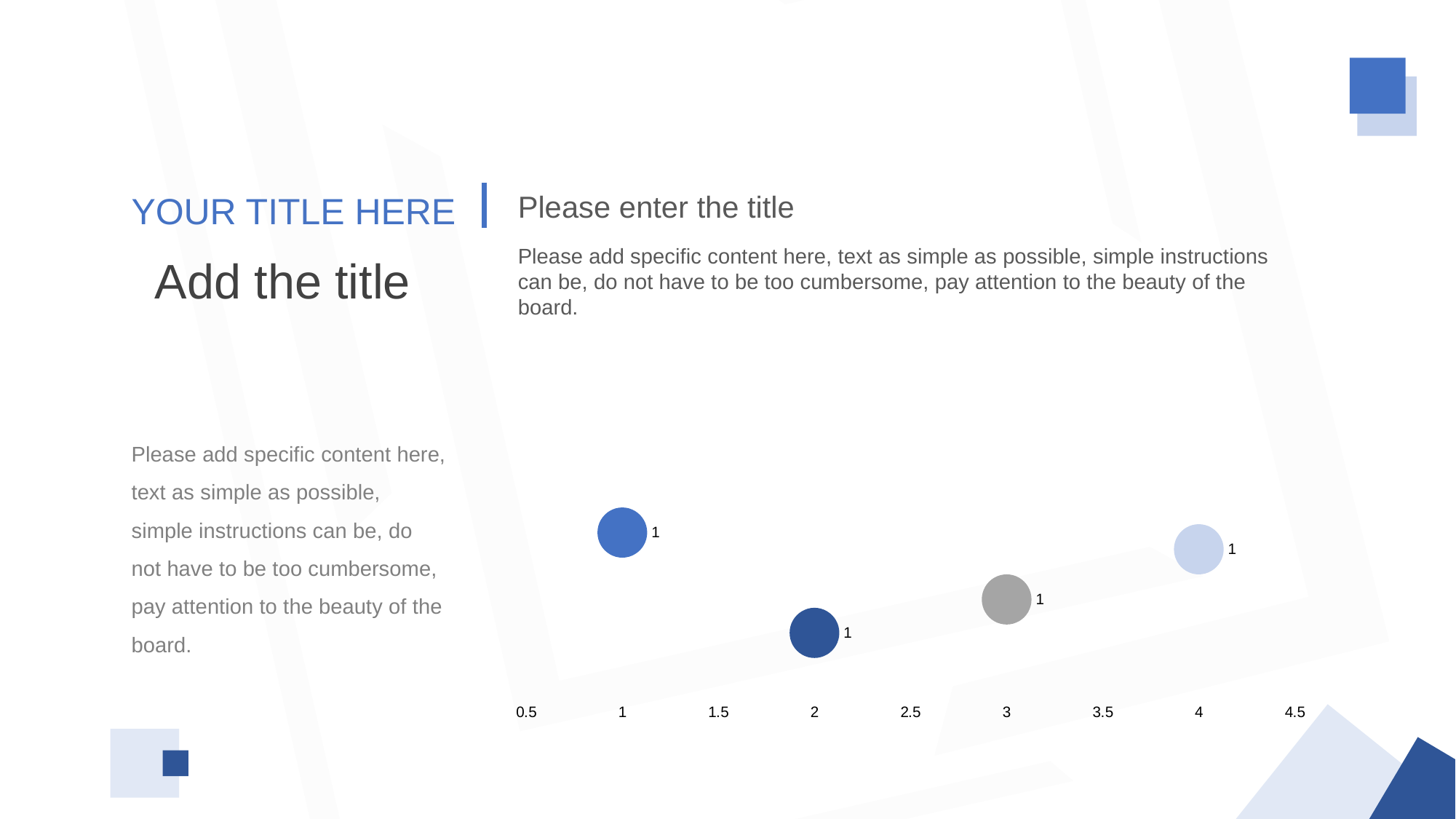

YOUR TITLE HERE
Please enter the title
Please add specific content here, text as simple as possible, simple instructions can be, do not have to be too cumbersome, pay attention to the beauty of the board.
Add the title
Please add specific content here, text as simple as possible, simple instructions can be, do not have to be too cumbersome, pay attention to the beauty of the board.

### Chart

| Category | 系列 1 |
|---|---|